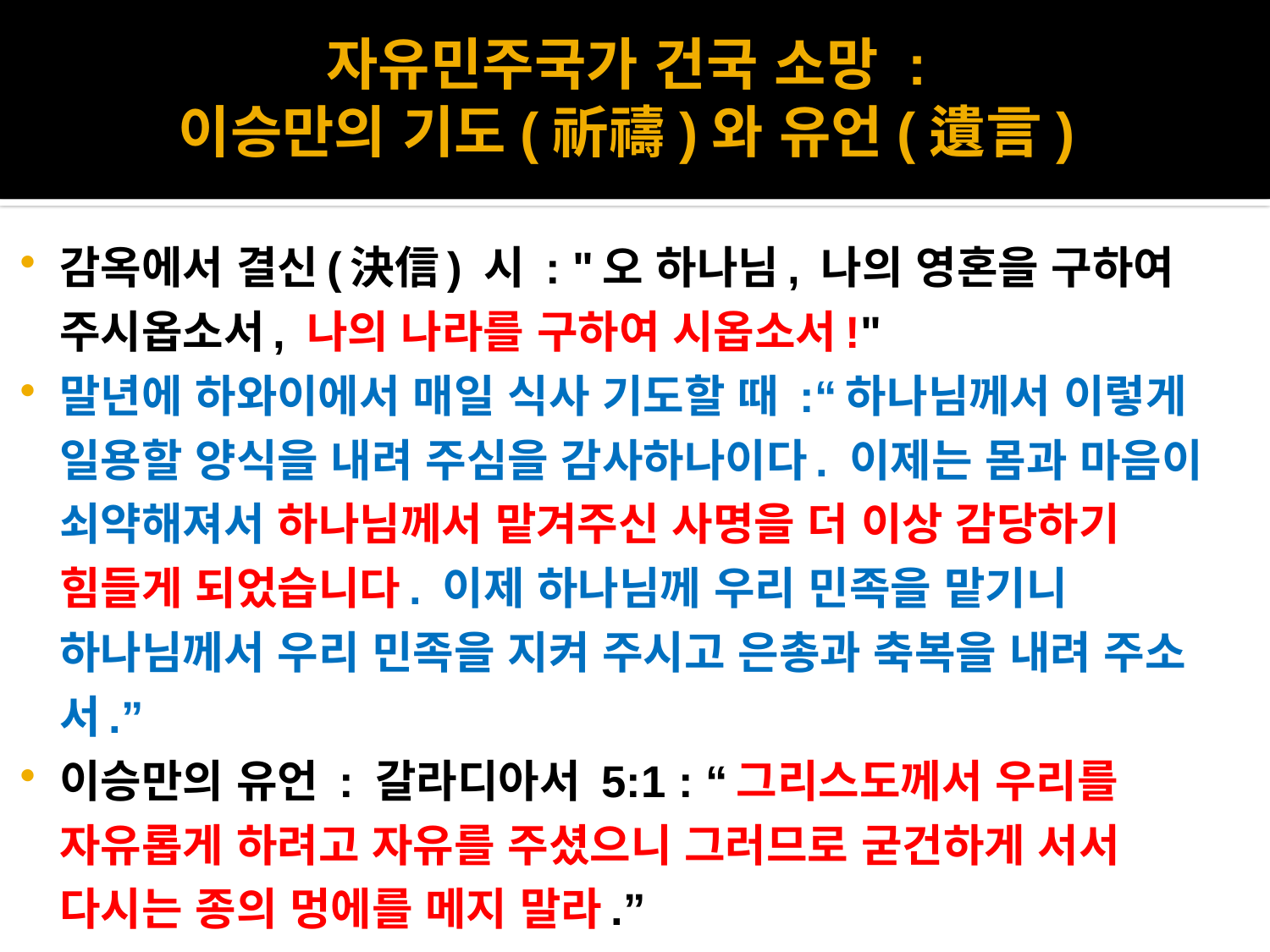

# 자유민주국가 건국 소망 : 이승만의 기도(祈禱)와 유언(遺言)
감옥에서 결신(決信) 시 : "오 하나님, 나의 영혼을 구하여 주시옵소서, 나의 나라를 구하여 시옵소서!"
말년에 하와이에서 매일 식사 기도할 때 :“하나님께서 이렇게 일용할 양식을 내려 주심을 감사하나이다. 이제는 몸과 마음이 쇠약해져서 하나님께서 맡겨주신 사명을 더 이상 감당하기 힘들게 되었습니다. 이제 하나님께 우리 민족을 맡기니 하나님께서 우리 민족을 지켜 주시고 은총과 축복을 내려 주소서.”
이승만의 유언 : 갈라디아서 5:1 : “그리스도께서 우리를 자유롭게 하려고 자유를 주셨으니 그러므로 굳건하게 서서 다시는 종의 멍에를 메지 말라.”